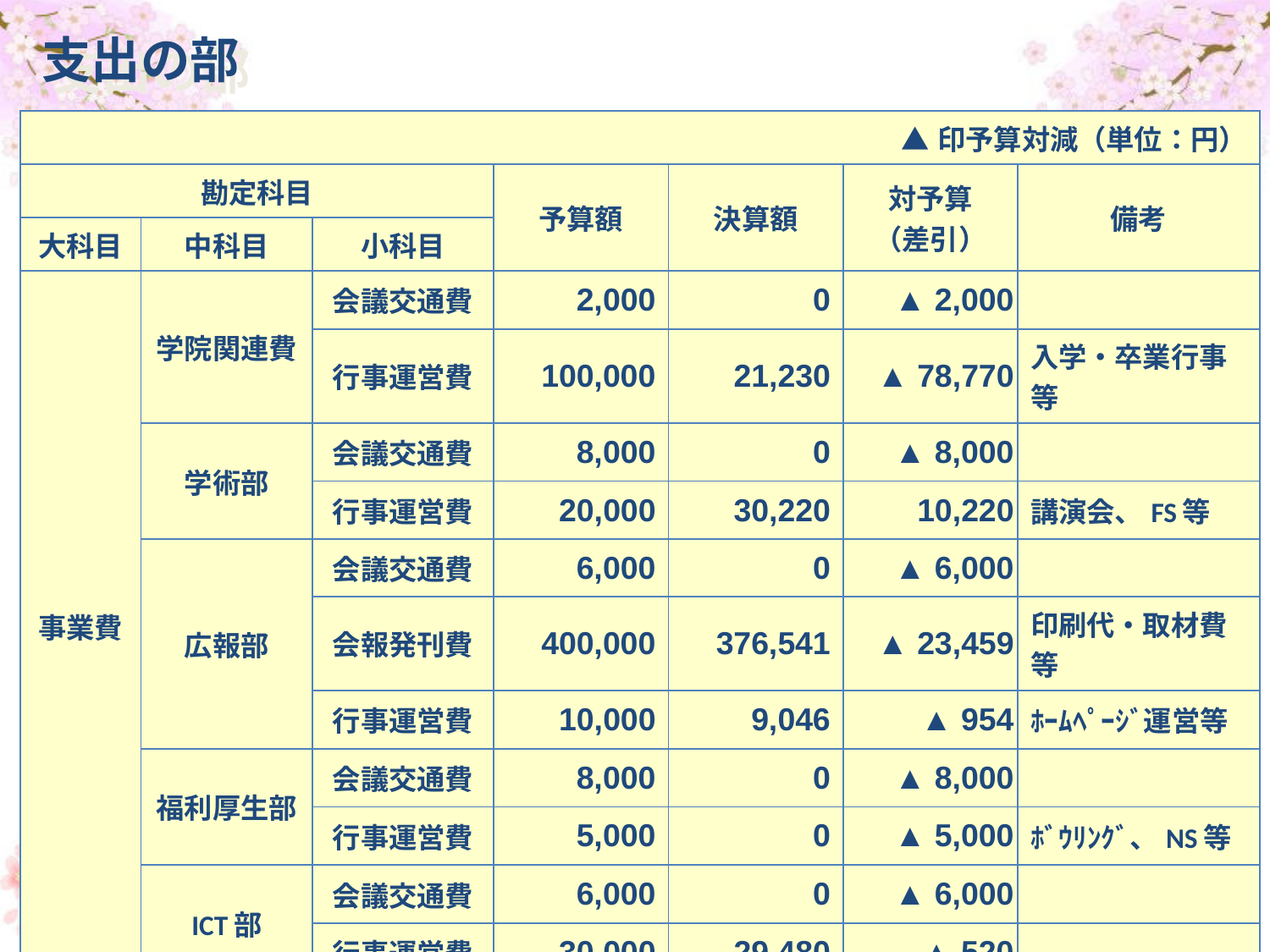

支出の部
| ▲印予算対減（単位：円） |  |  |  |  |  |  |
| --- | --- | --- | --- | --- | --- | --- |
| 勘定科目 |  |  | 予算額 | 決算額 | 対予算 （差引） | 備考 |
| 大科目 | 中科目 | 小科目 |  |  |  |  |
| 事業費 | 学院関連費 | 会議交通費 | 2,000 | 0 | ▲ 2,000 |  |
|  |  | 行事運営費 | 100,000 | 21,230 | ▲ 78,770 | 入学・卒業行事等 |
|  | 学術部 | 会議交通費 | 8,000 | 0 | ▲ 8,000 |  |
|  |  | 行事運営費 | 20,000 | 30,220 | 10,220 | 講演会、FS等 |
|  | 広報部 | 会議交通費 | 6,000 | 0 | ▲ 6,000 |  |
|  |  | 会報発刊費 | 400,000 | 376,541 | ▲ 23,459 | 印刷代・取材費等 |
|  |  | 行事運営費 | 10,000 | 9,046 | ▲ 954 | ﾎｰﾑﾍﾟｰｼﾞ運営等 |
|  | 福利厚生部 | 会議交通費 | 8,000 | 0 | ▲ 8,000 |  |
|  |  | 行事運営費 | 5,000 | 0 | ▲ 5,000 | ﾎﾞｳﾘﾝｸﾞ、NS等 |
|  | ICT部 | 会議交通費 | 6,000 | 0 | ▲ 6,000 |  |
|  |  | 行事運営費 | 30,000 | 29,480 | ▲ 520 |  |